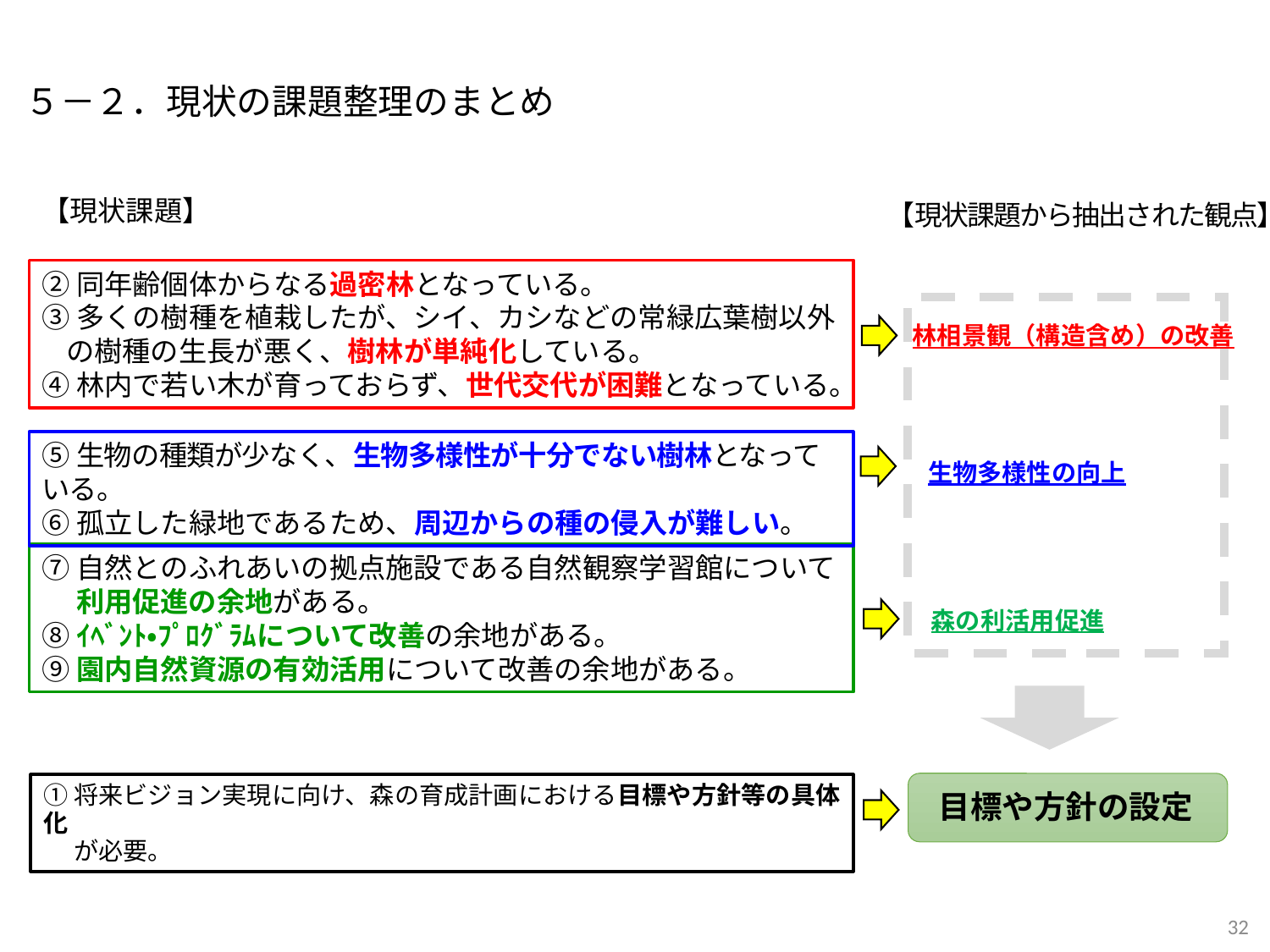

５－２．現状の課題整理のまとめ
【現状課題】
【現状課題から抽出された観点】
②同年齢個体からなる過密林となっている。
③多くの樹種を植栽したが、シイ、カシなどの常緑広葉樹以外の樹種の生長が悪く、樹林が単純化している。
④林内で若い木が育っておらず、世代交代が困難となっている。

林相景観（構造含め）の改善

⑤生物の種類が少なく、生物多様性が十分でない樹林となっている。
⑥孤立した緑地であるため、周辺からの種の侵入が難しい。

生物多様性の向上
⑦自然とのふれあいの拠点施設である自然観察学習館について
　 利用促進の余地がある。
⑧ｲﾍﾞﾝﾄ・ﾌﾟﾛｸﾞﾗﾑについて改善の余地がある。
⑨園内自然資源の有効活用について改善の余地がある。
森の利活用促進

①将来ビジョン実現に向け、森の育成計画における目標や方針等の具体化
　 が必要。
目標や方針の設定

32